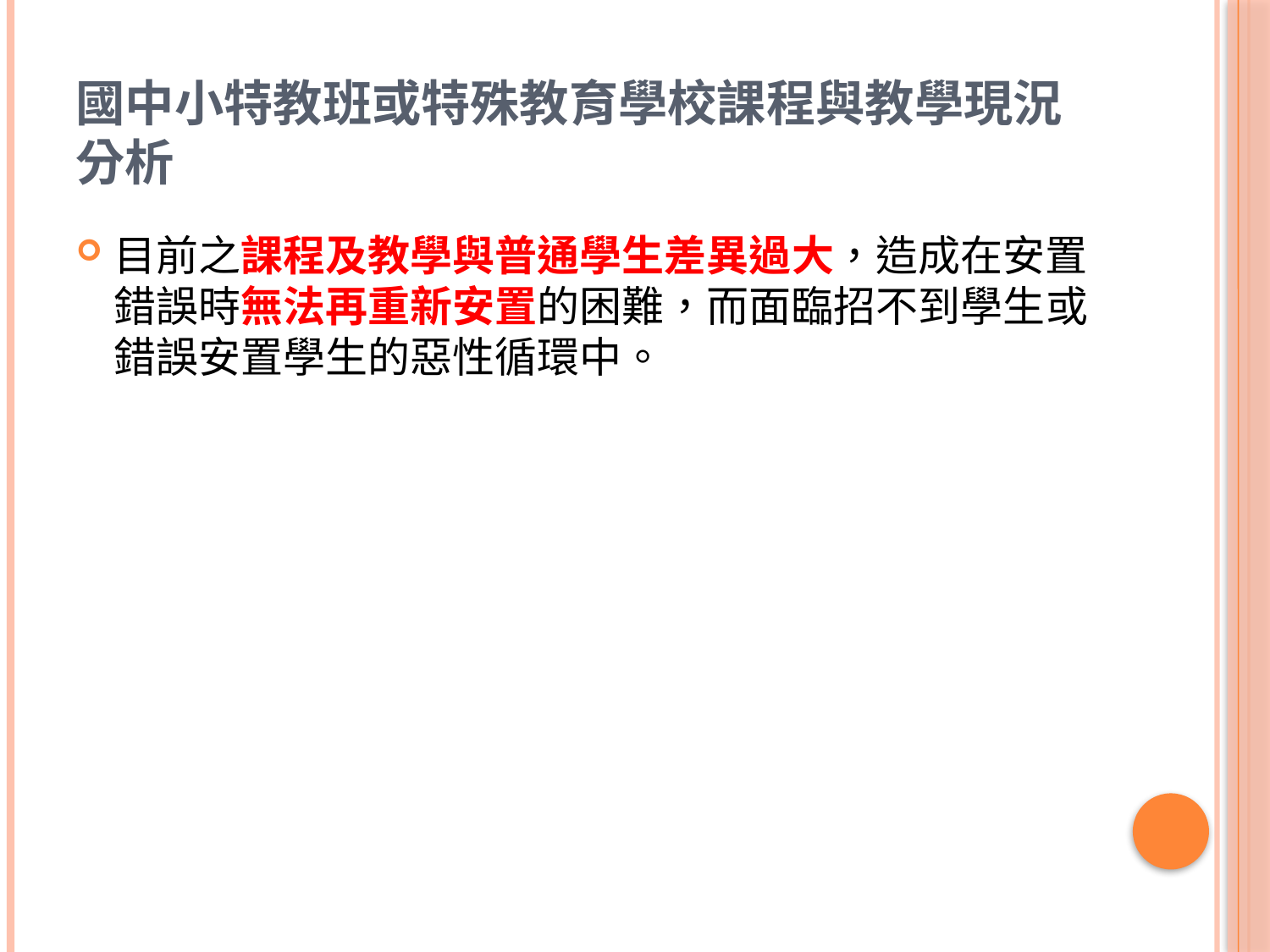

# 國中小特教班或特殊教育學校課程與教學現況分析
目前之課程及教學與普通學生差異過大，造成在安置錯誤時無法再重新安置的困難，而面臨招不到學生或錯誤安置學生的惡性循環中。